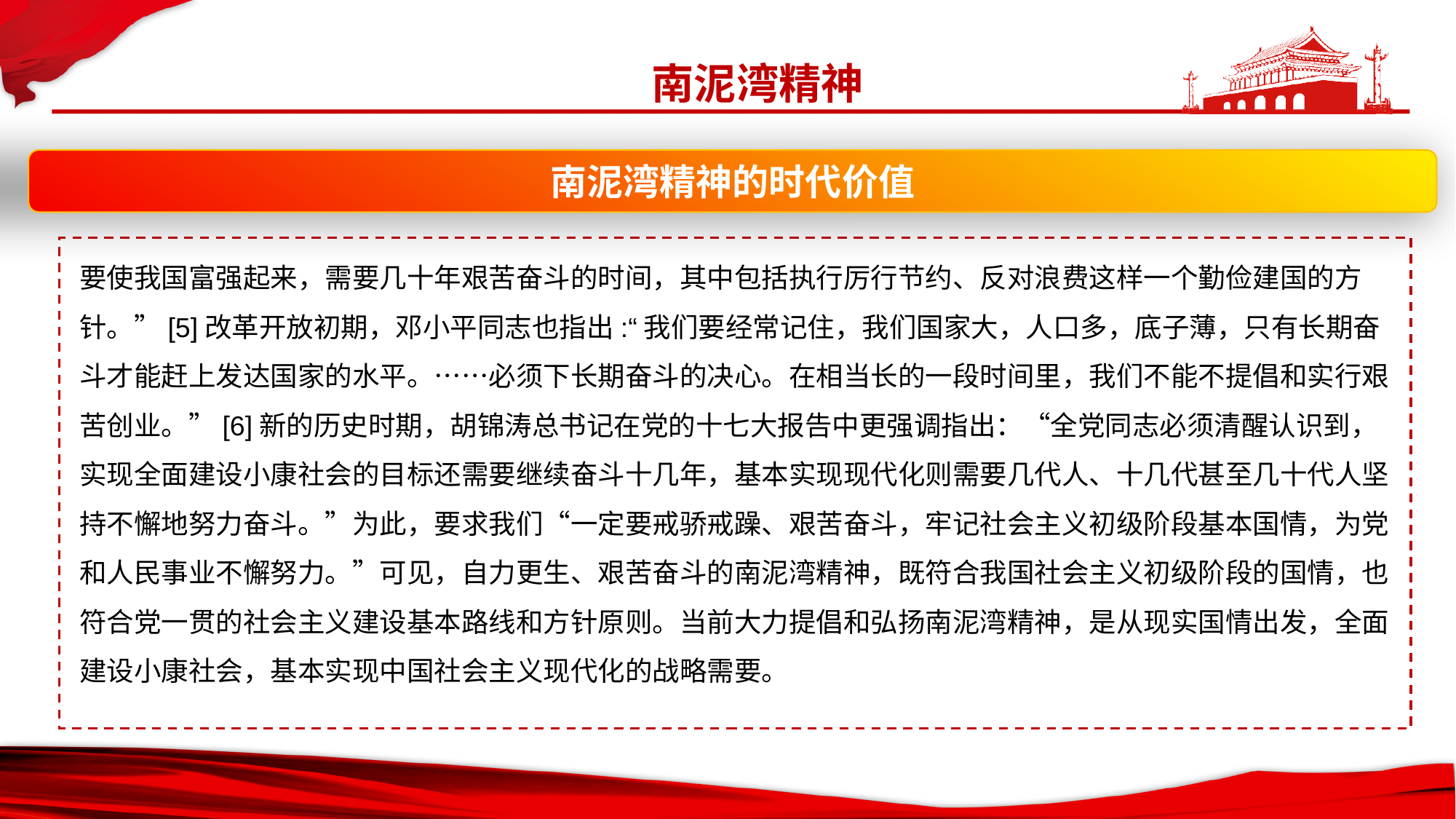

南泥湾精神
南泥湾精神的时代价值

要使我国富强起来，需要几十年艰苦奋斗的时间，其中包括执行厉行节约、反对浪费这样一个勤俭建国的方针。”[5]改革开放初期，邓小平同志也指出:“我们要经常记住，我们国家大，人口多，底子薄，只有长期奋斗才能赶上发达国家的水平。……必须下长期奋斗的决心。在相当长的一段时间里，我们不能不提倡和实行艰苦创业。”[6]新的历史时期，胡锦涛总书记在党的十七大报告中更强调指出：“全党同志必须清醒认识到，实现全面建设小康社会的目标还需要继续奋斗十几年，基本实现现代化则需要几代人、十几代甚至几十代人坚持不懈地努力奋斗。”为此，要求我们“一定要戒骄戒躁、艰苦奋斗，牢记社会主义初级阶段基本国情，为党和人民事业不懈努力。”可见，自力更生、艰苦奋斗的南泥湾精神，既符合我国社会主义初级阶段的国情，也符合党一贯的社会主义建设基本路线和方针原则。当前大力提倡和弘扬南泥湾精神，是从现实国情出发，全面建设小康社会，基本实现中国社会主义现代化的战略需要。